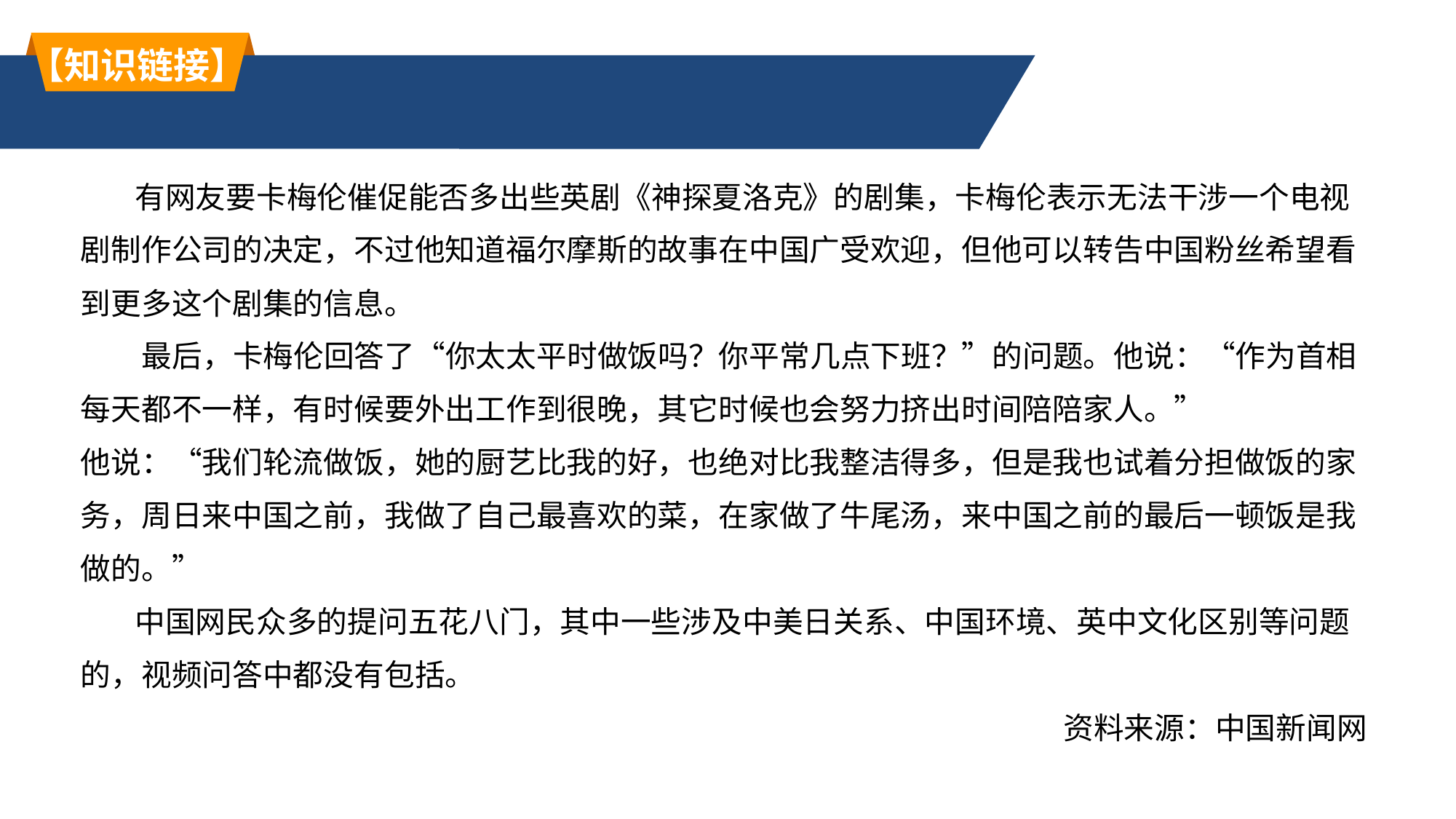

【知识链接】

       有网友要卡梅伦催促能否多出些英剧《神探夏洛克》的剧集，卡梅伦表示无法干涉一个电视剧制作公司的决定，不过他知道福尔摩斯的故事在中国广受欢迎，但他可以转告中国粉丝希望看到更多这个剧集的信息。
        最后，卡梅伦回答了“你太太平时做饭吗？你平常几点下班？”的问题。他说：“作为首相每天都不一样，有时候要外出工作到很晚，其它时候也会努力挤出时间陪陪家人。”
他说：“我们轮流做饭，她的厨艺比我的好，也绝对比我整洁得多，但是我也试着分担做饭的家务，周日来中国之前，我做了自己最喜欢的菜，在家做了牛尾汤，来中国之前的最后一顿饭是我做的。”
       中国网民众多的提问五花八门，其中一些涉及中美日关系、中国环境、英中文化区别等问题的，视频问答中都没有包括。
 资料来源：中国新闻网